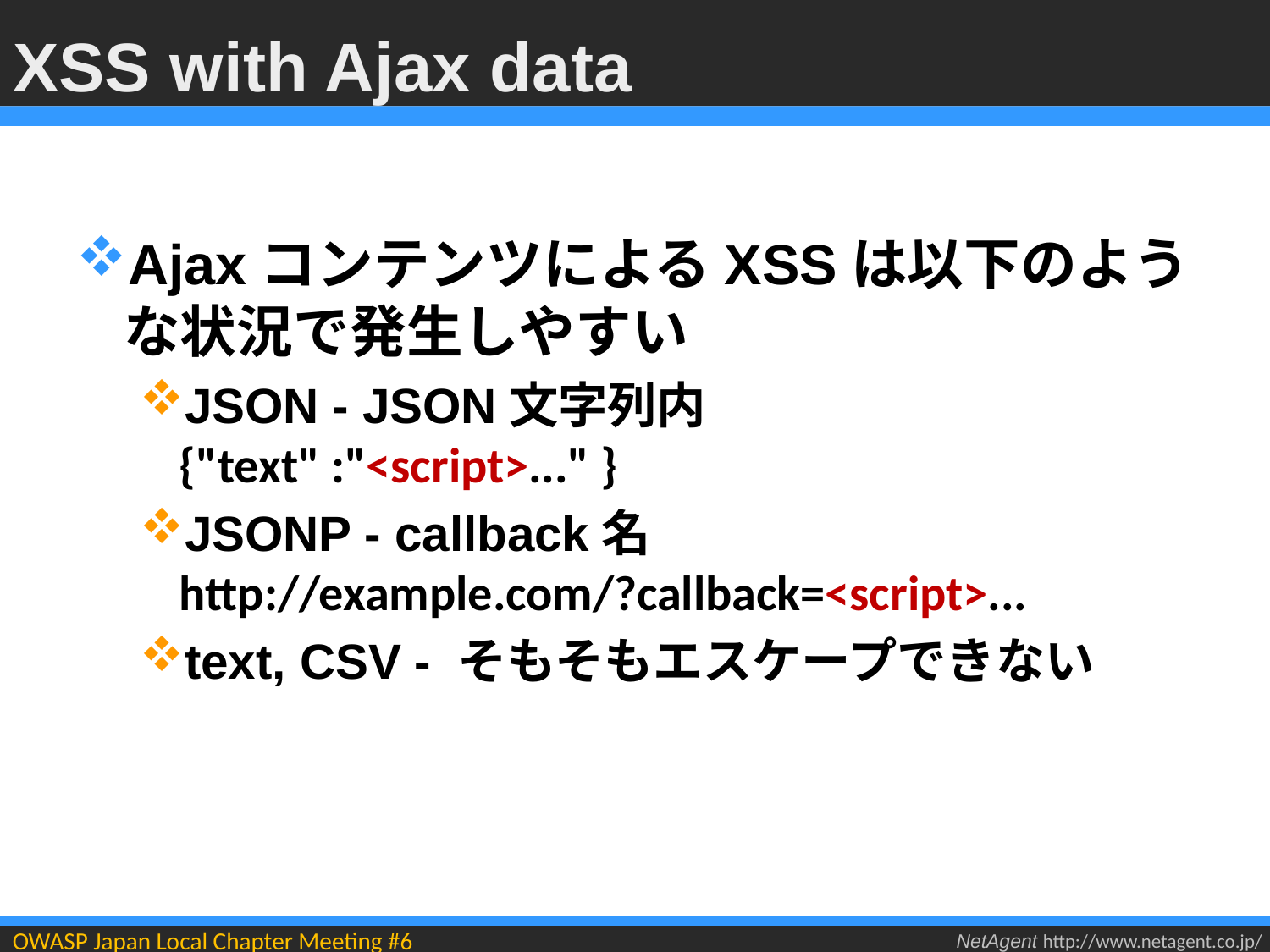

# XSS with Ajax data
AjaxコンテンツによるXSSは以下のような状況で発生しやすい
JSON - JSON文字列内
{"text" :"<script>..." }
JSONP - callback名
http://example.com/?callback=<script>...
text, CSV - そもそもエスケープできない